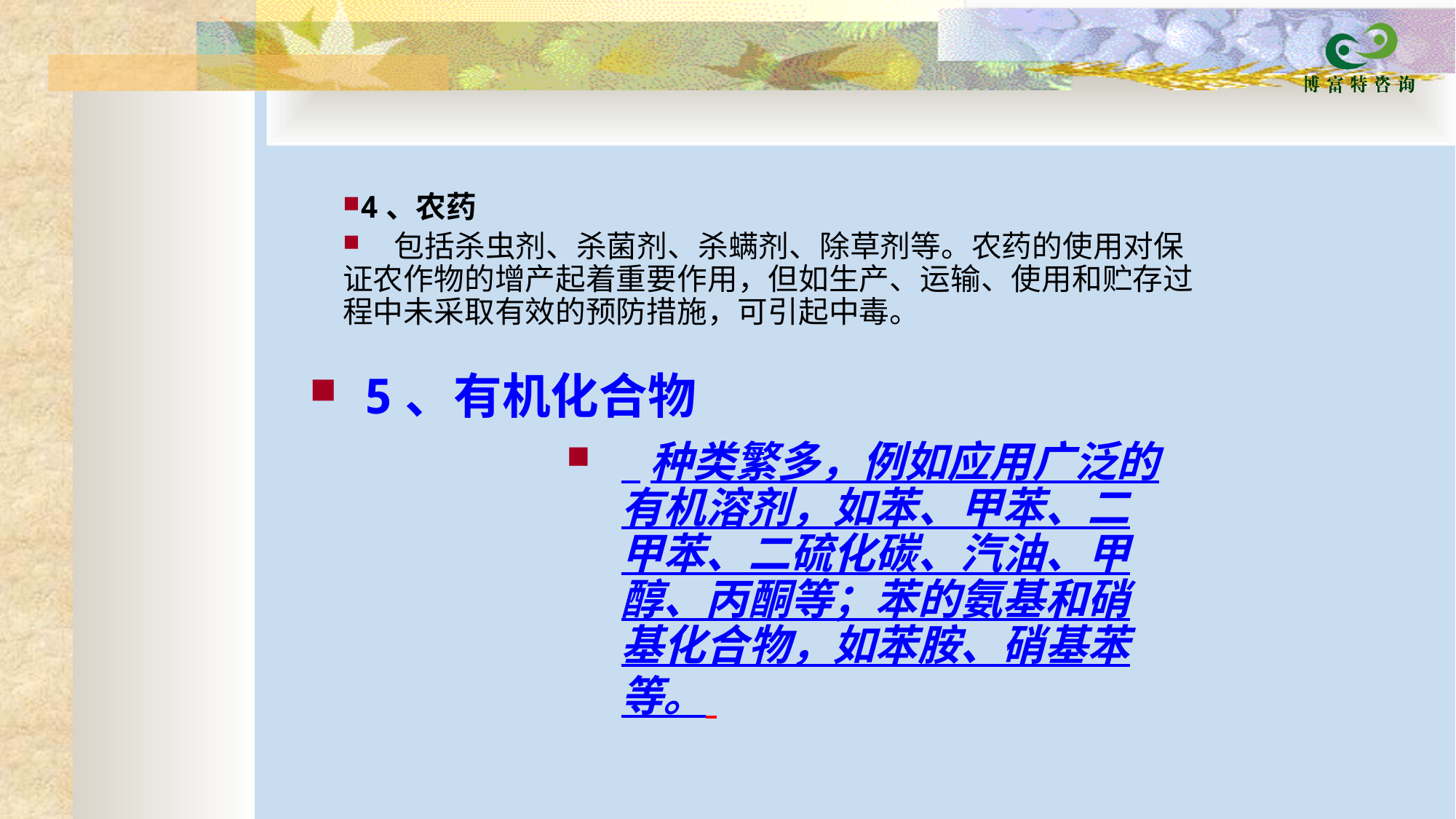

4、农药
    包括杀虫剂、杀菌剂、杀螨剂、除草剂等。农药的使用对保证农作物的增产起着重要作用，但如生产、运输、使用和贮存过程中未采取有效的预防措施，可引起中毒。
5、有机化合物
  种类繁多，例如应用广泛的有机溶剂，如苯、甲苯、二甲苯、二硫化碳、汽油、甲醇、丙酮等；苯的氨基和硝基化合物，如苯胺、硝基苯等。